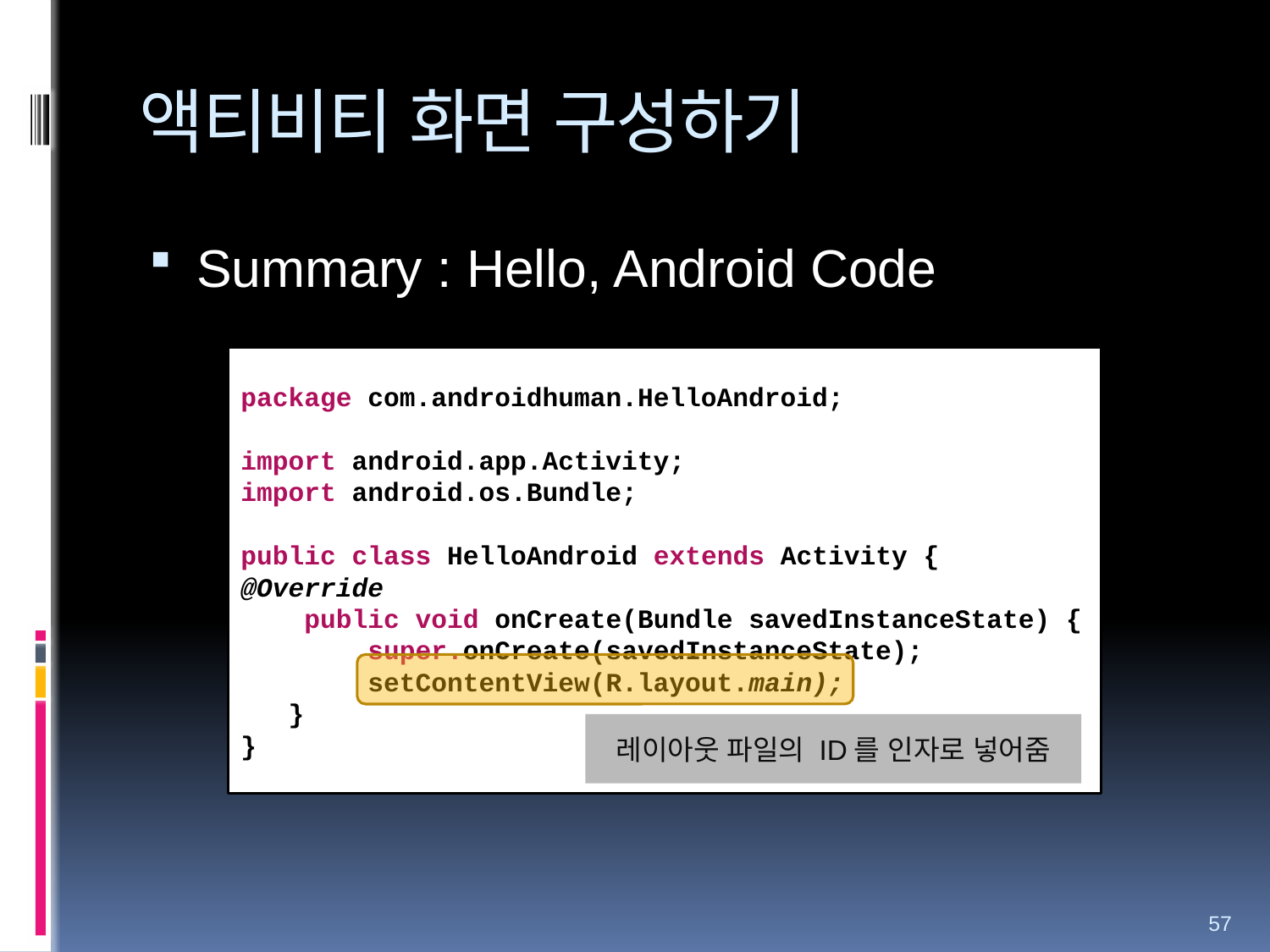

# 액티비티 화면 구성하기
Summary : Hello, Android Code
package com.androidhuman.HelloAndroid;

import android.app.Activity;
import android.os.Bundle;

public class HelloAndroid extends Activity {
@Override
    public void onCreate(Bundle savedInstanceState) {
        super.onCreate(savedInstanceState);
        setContentView(R.layout.main);
   }
}

레이아웃 파일의 ID를 인자로 넣어줌
57